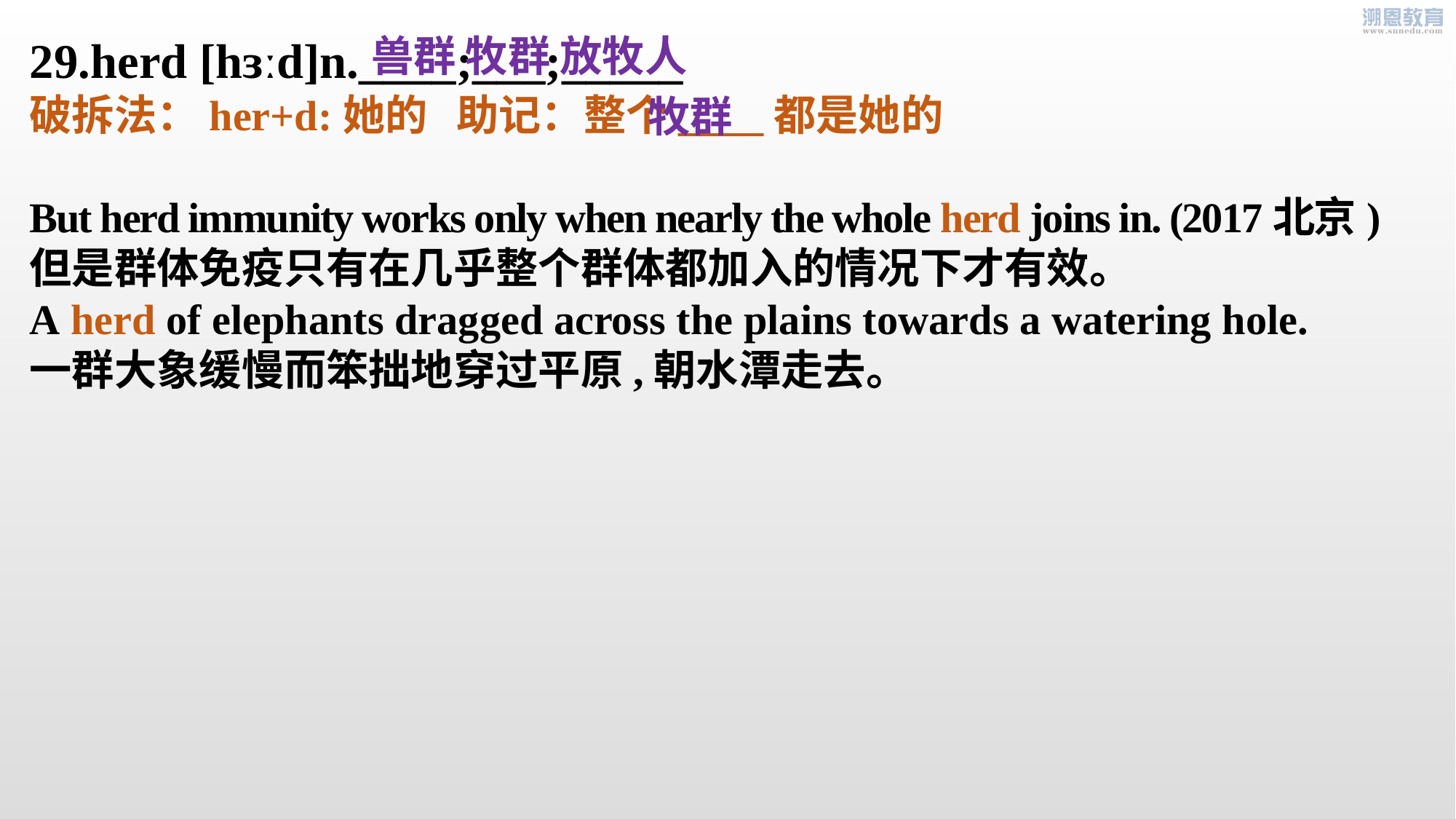

兽群 牧群 放牧人
29.herd [hɜːd]n.____;___;_____
破拆法：her+d:她的   助记：整个____都是她的

But herd immunity works only when nearly the whole herd joins in. (2017北京)
但是群体免疫只有在几乎整个群体都加入的情况下才有效。
A herd of elephants dragged across the plains towards a watering hole.
一群大象缓慢而笨拙地穿过平原,朝水潭走去。
牧群